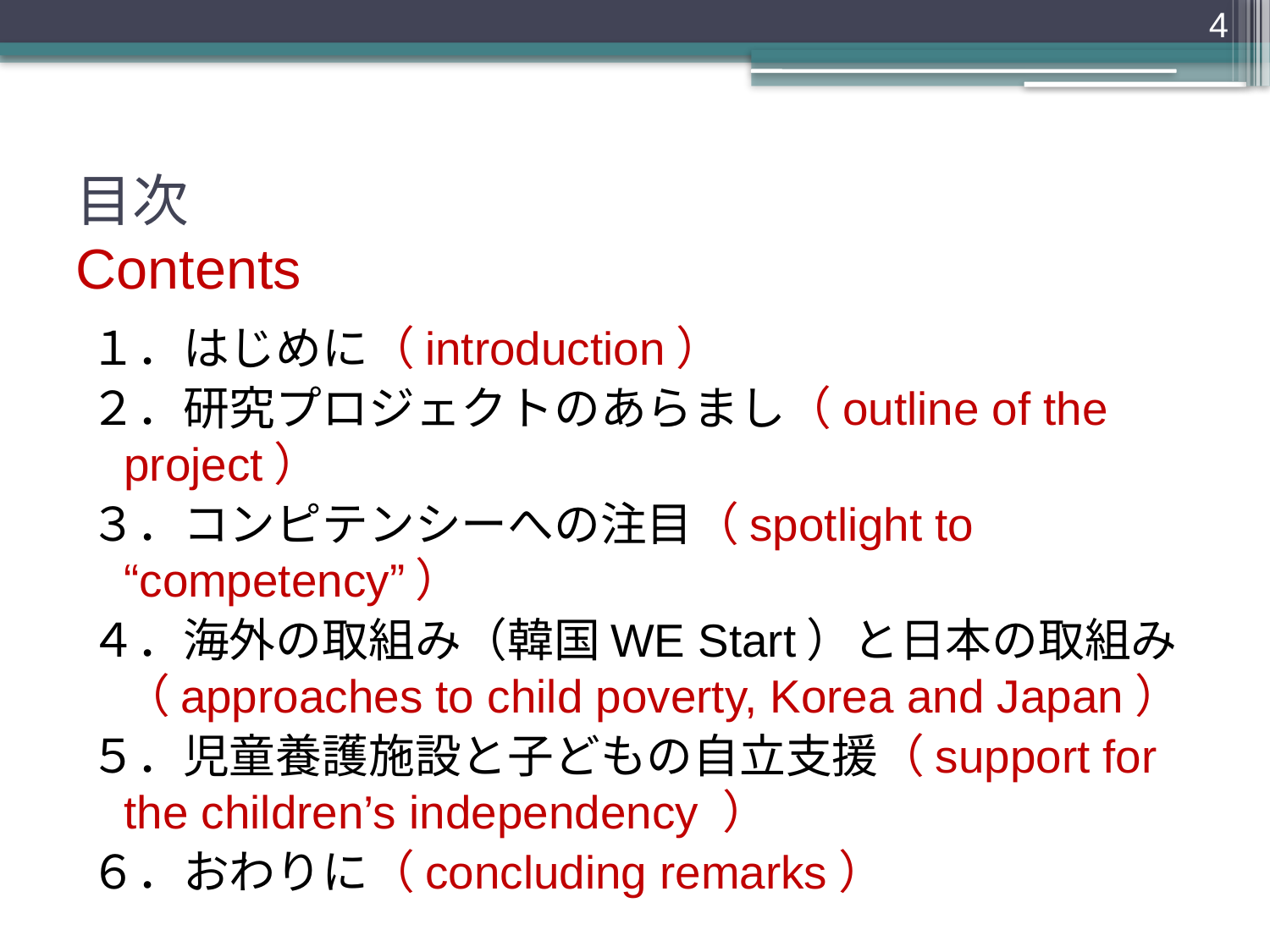

4
# 目次 Contents
１．はじめに（introduction）
２．研究プロジェクトのあらまし（outline of the project）
３．コンピテンシーへの注目（spotlight to “competency”）
４．海外の取組み（韓国WE Start）と日本の取組み（approaches to child poverty, Korea and Japan）
５．児童養護施設と子どもの自立支援（support for the children’s independency ）
６．おわりに（concluding remarks）